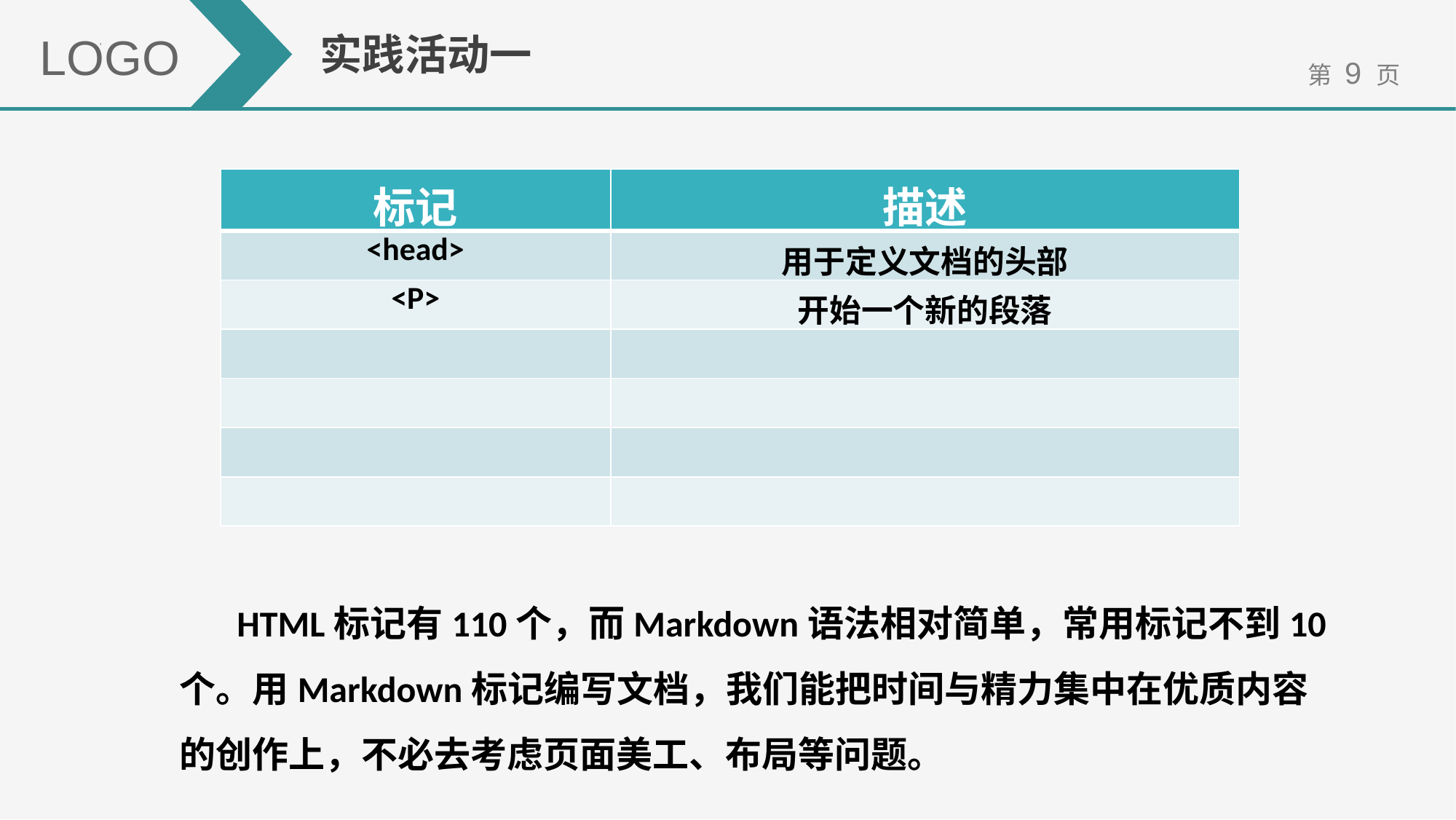

LOGO
实践活动一
| 标记 | 描述 |
| --- | --- |
| <head> | 用于定义文档的头部 |
| <P> | 开始一个新的段落 |
|  |  |
|  |  |
|  |  |
|  |  |
       HTML标记有110个，而Markdown语法相对简单，常用标记不到10个。用Markdown标记编写文档，我们能把时间与精力集中在优质内容的创作上，不必去考虑页面美工、布局等问题。